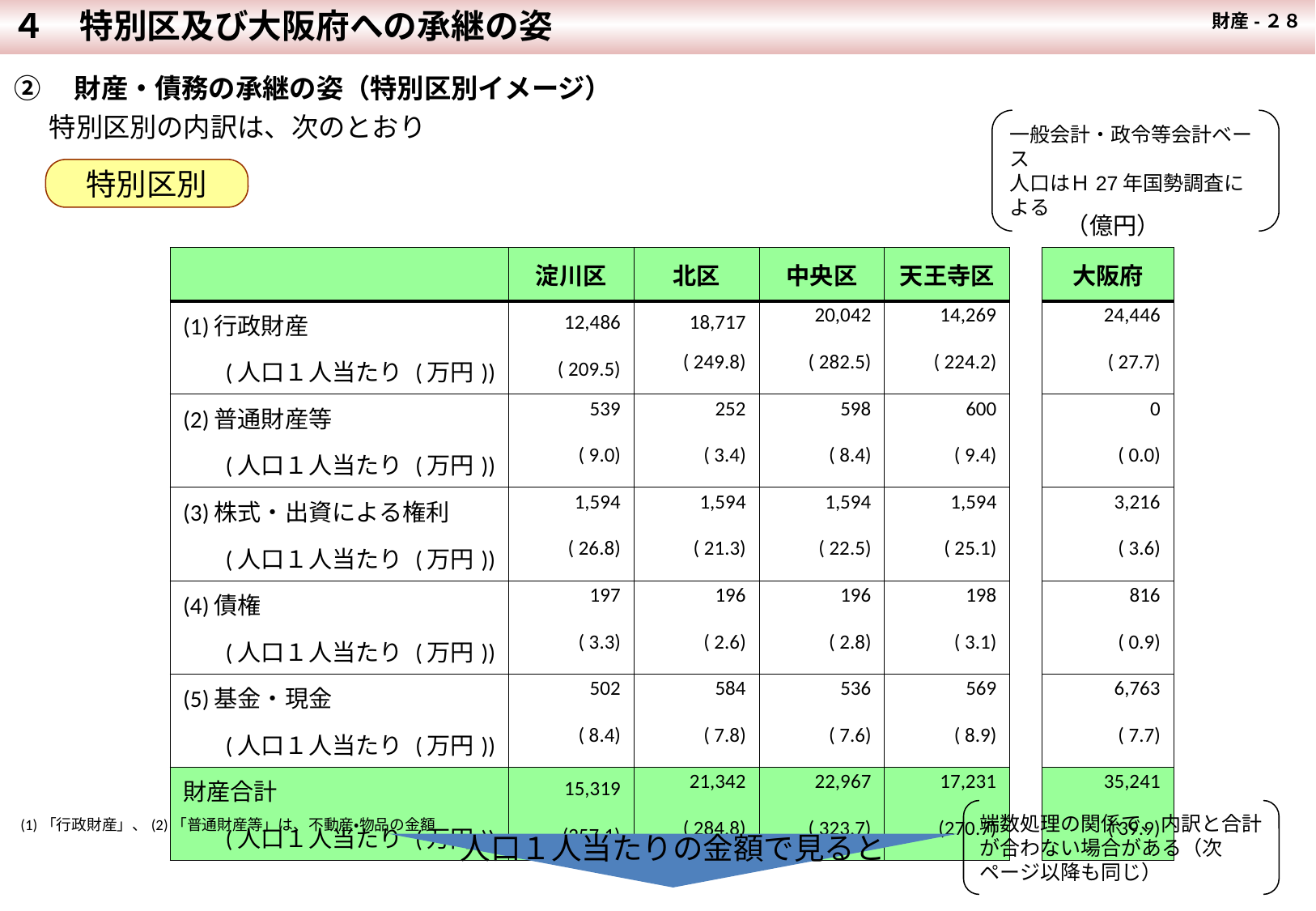

４　特別区及び大阪府への承継の姿
財産-２８
②　財産・債務の承継の姿（特別区別イメージ）
　特別区別の内訳は、次のとおり
一般会計・政令等会計ベース
人口はＨ27年国勢調査による
特別区別
|  |  |  |  |  |  | （億円） |
| --- | --- | --- | --- | --- | --- | --- |
|  | 淀川区 | 北区 | 中央区 | 天王寺区 |  | 大阪府 |
| (1)行政財産 | 12,486 | 18,717 | 20,042 | 14,269 |  | 24,446 |
| (人口１人当たり (万円)) | ( 209.5) | ( 249.8) | ( 282.5) | ( 224.2) |  | ( 27.7) |
| (2)普通財産等 | 539 | 252 | 598 | 600 |  | 0 |
| (人口１人当たり (万円)) | ( 9.0) | ( 3.4) | ( 8.4) | ( 9.4) |  | ( 0.0) |
| (3)株式・出資による権利 | 1,594 | 1,594 | 1,594 | 1,594 |  | 3,216 |
| (人口１人当たり (万円)) | ( 26.8) | ( 21.3) | ( 22.5) | ( 25.1) |  | ( 3.6) |
| (4)債権 | 197 | 196 | 196 | 198 |  | 816 |
| (人口１人当たり (万円)) | ( 3.3) | ( 2.6) | ( 2.8) | ( 3.1) |  | ( 0.9) |
| (5)基金・現金 | 502 | 584 | 536 | 569 |  | 6,763 |
| (人口１人当たり (万円)) | ( 8.4) | ( 7.8) | ( 7.6) | ( 8.9) |  | ( 7.7) |
| 財産合計 | 15,319 | 21,342 | 22,967 | 17,231 |  | 35,241 |
| (人口１人当たり (万円)) | (257.1) | ( 284.8) | ( 323.7) | (270.7) |  | ( 39.9) |
端数処理の関係で、内訳と合計が合わない場合がある（次ページ以降も同じ）
(1)「行政財産」、(2)「普通財産等」は、不動産・物品の金額
人口１人当たりの金額で見ると